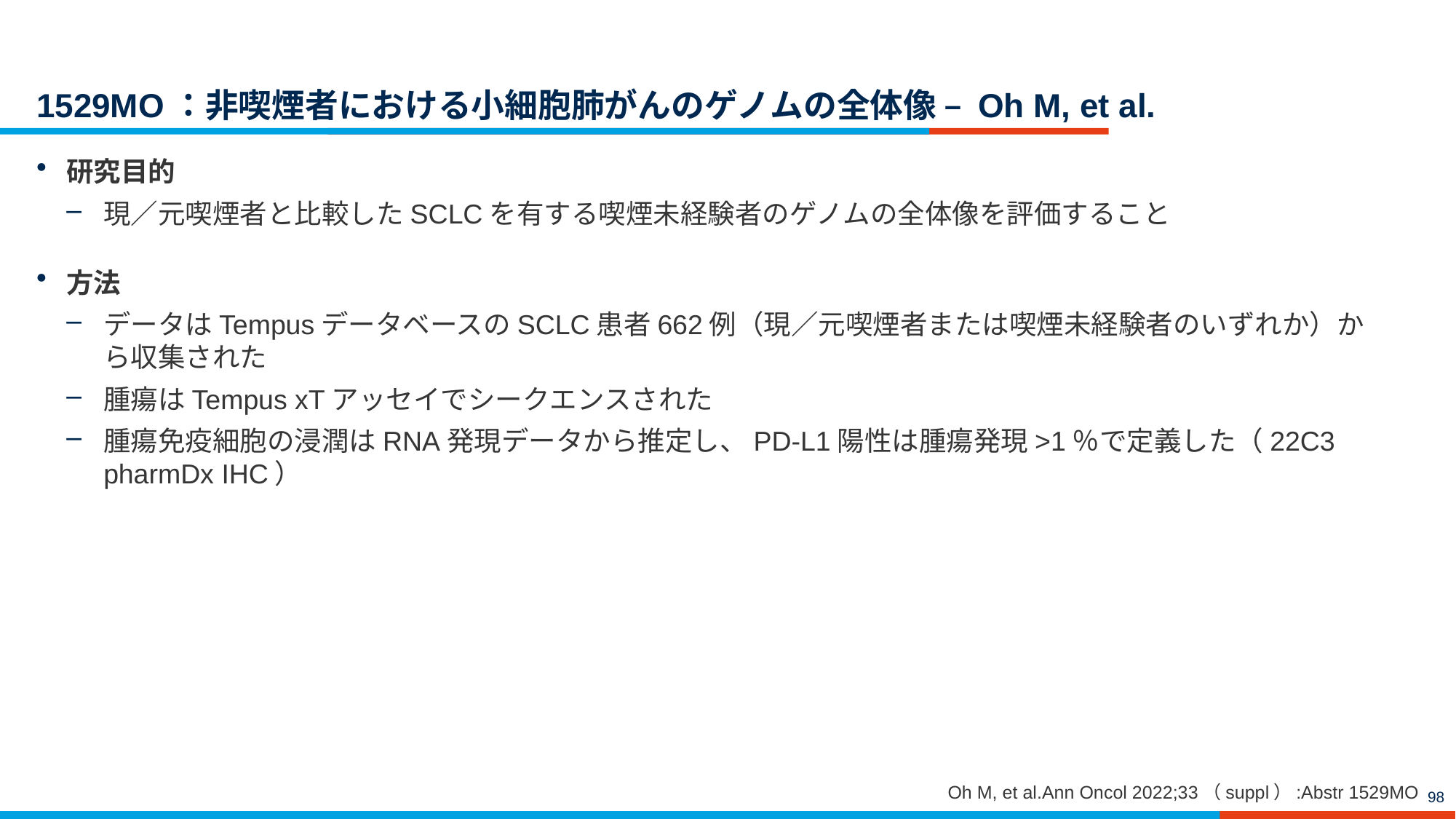

# 1529MO：非喫煙者における小細胞肺がんのゲノムの全体像 – Oh M, et al.
研究目的
現／元喫煙者と比較したSCLCを有する喫煙未経験者のゲノムの全体像を評価すること
方法
データはTempusデータベースのSCLC患者662例（現／元喫煙者または喫煙未経験者のいずれか）から収集された
腫瘍はTempus xTアッセイでシークエンスされた
腫瘍免疫細胞の浸潤はRNA発現データから推定し、PD-L1陽性は腫瘍発現>1％で定義した（22C3 pharmDx IHC）
Oh M, et al.Ann Oncol 2022;33（suppl）:Abstr 1529MO